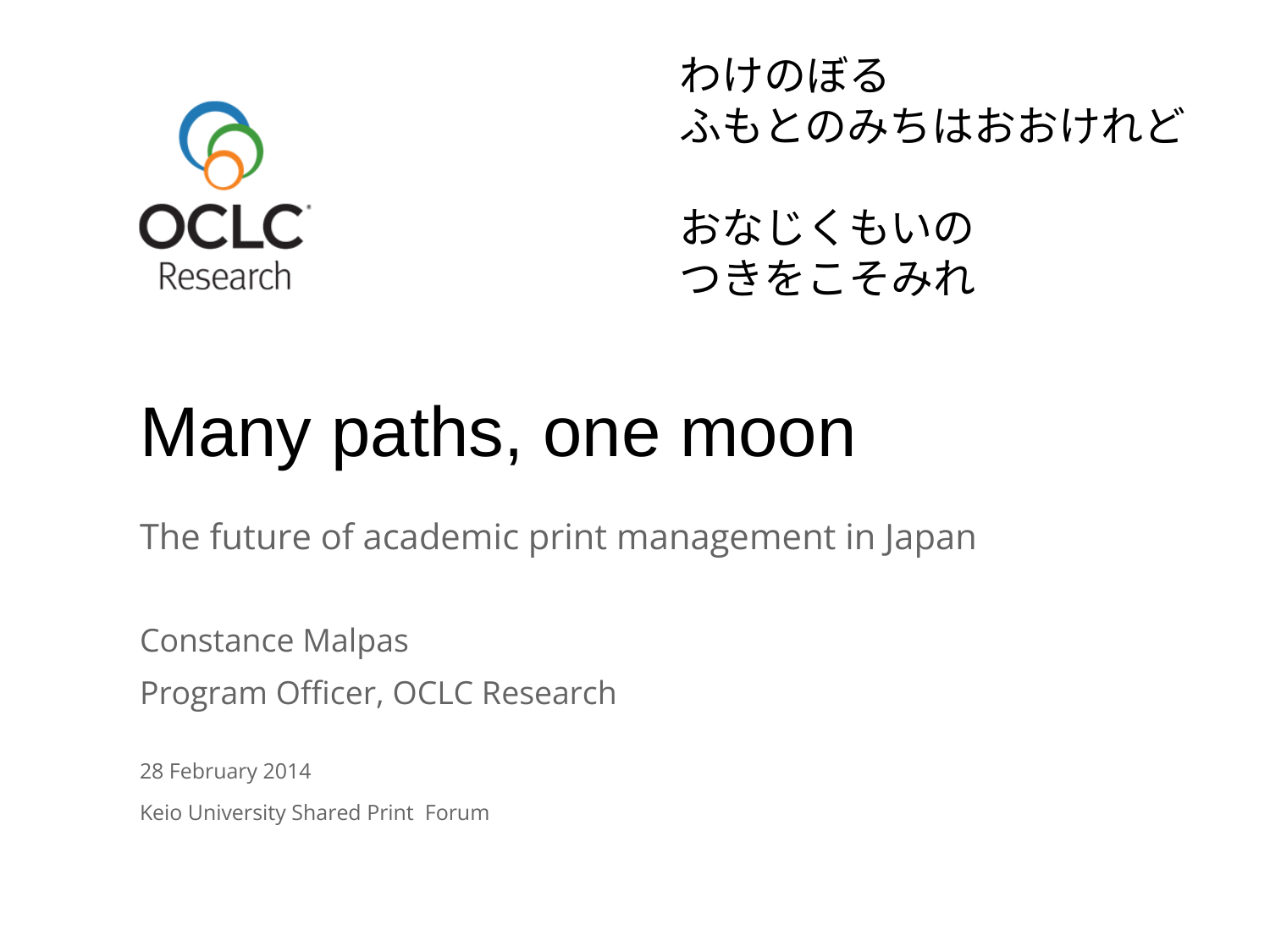

わけのぼる
ふもとのみちはおおけれど
おなじくもいの
つきをこそみれ
# Many paths, one moon
The future of academic print management in Japan
Constance Malpas
Program Officer, OCLC Research
28 February 2014
Keio University Shared Print  Forum